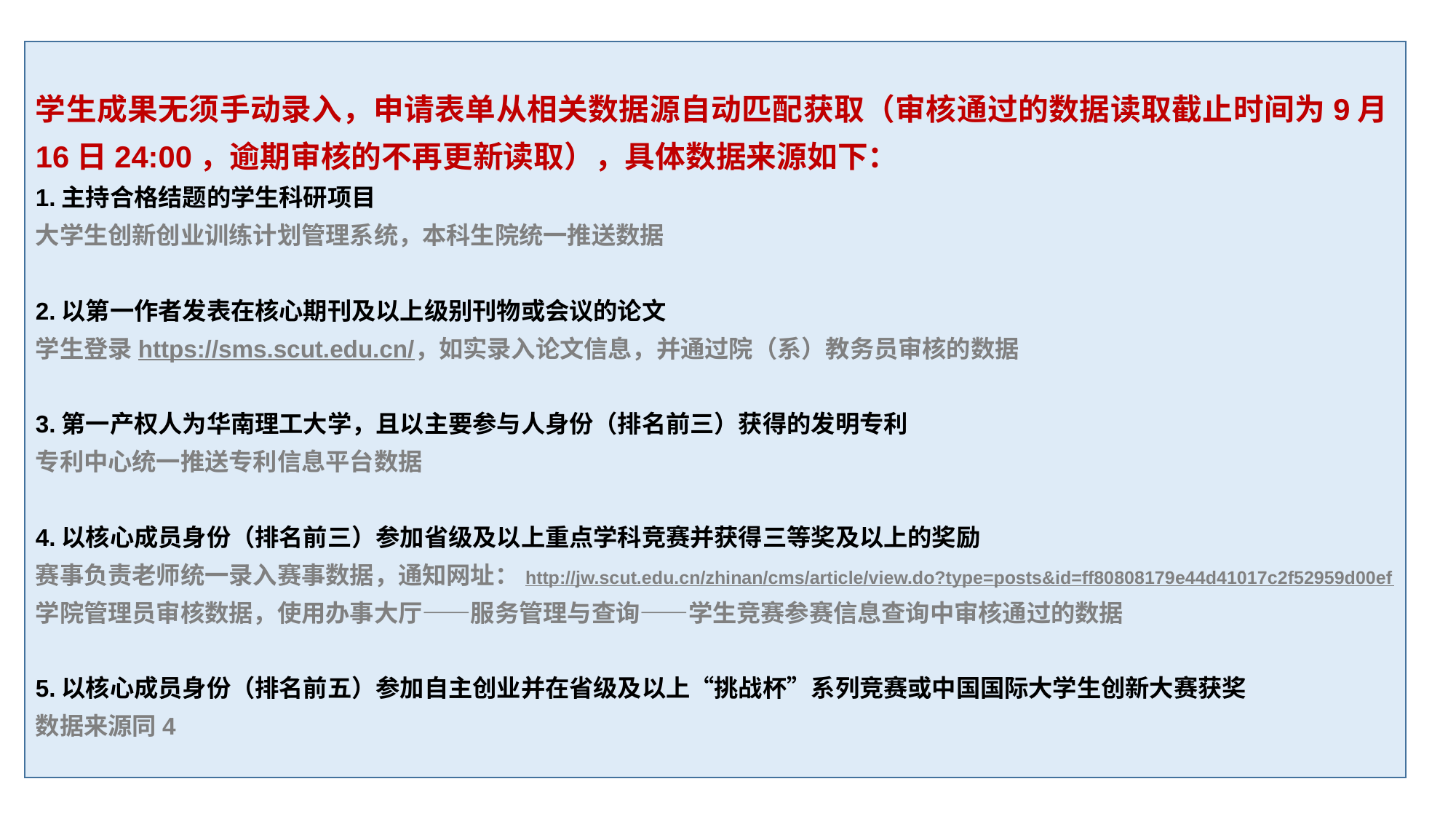

学生成果无须手动录入，申请表单从相关数据源自动匹配获取（审核通过的数据读取截止时间为9月16日24:00，逾期审核的不再更新读取），具体数据来源如下：
1.主持合格结题的学生科研项目
大学生创新创业训练计划管理系统，本科生院统一推送数据

2.以第一作者发表在核心期刊及以上级别刊物或会议的论文
学生登录https://sms.scut.edu.cn/，如实录入论文信息，并通过院（系）教务员审核的数据

3.第一产权人为华南理工大学，且以主要参与人身份（排名前三）获得的发明专利
专利中心统一推送专利信息平台数据

4.以核心成员身份（排名前三）参加省级及以上重点学科竞赛并获得三等奖及以上的奖励
赛事负责老师统一录入赛事数据，通知网址：http://jw.scut.edu.cn/zhinan/cms/article/view.do?type=posts&id=ff80808179e44d41017c2f52959d00ef
学院管理员审核数据，使用办事大厅——服务管理与查询——学生竞赛参赛信息查询中审核通过的数据

5.以核心成员身份（排名前五）参加自主创业并在省级及以上“挑战杯”系列竞赛或中国国际大学生创新大赛获奖
数据来源同4